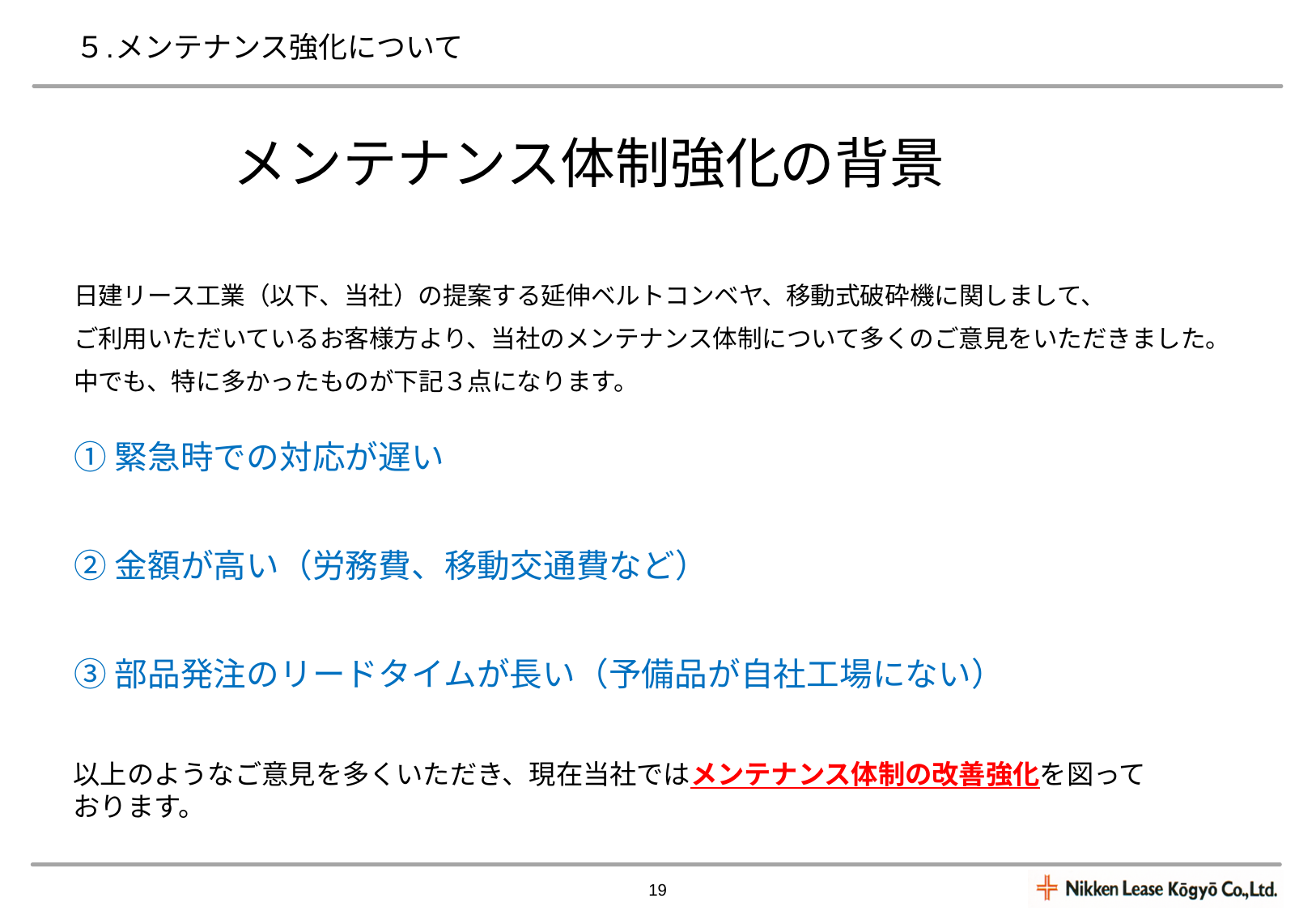

５.メンテナンス強化について
# メンテナンス体制強化の背景

日建リース工業（以下、当社）の提案する延伸ベルトコンベヤ、移動式破砕機に関しまして、
ご利用いただいているお客様方より、当社のメンテナンス体制について多くのご意見をいただきました。
中でも、特に多かったものが下記３点になります。

①緊急時での対応が遅い

②金額が高い（労務費、移動交通費など）

③部品発注のリードタイムが長い（予備品が自社工場にない）

以上のようなご意見を多くいただき、現在当社ではメンテナンス体制の改善強化を図っております。
19